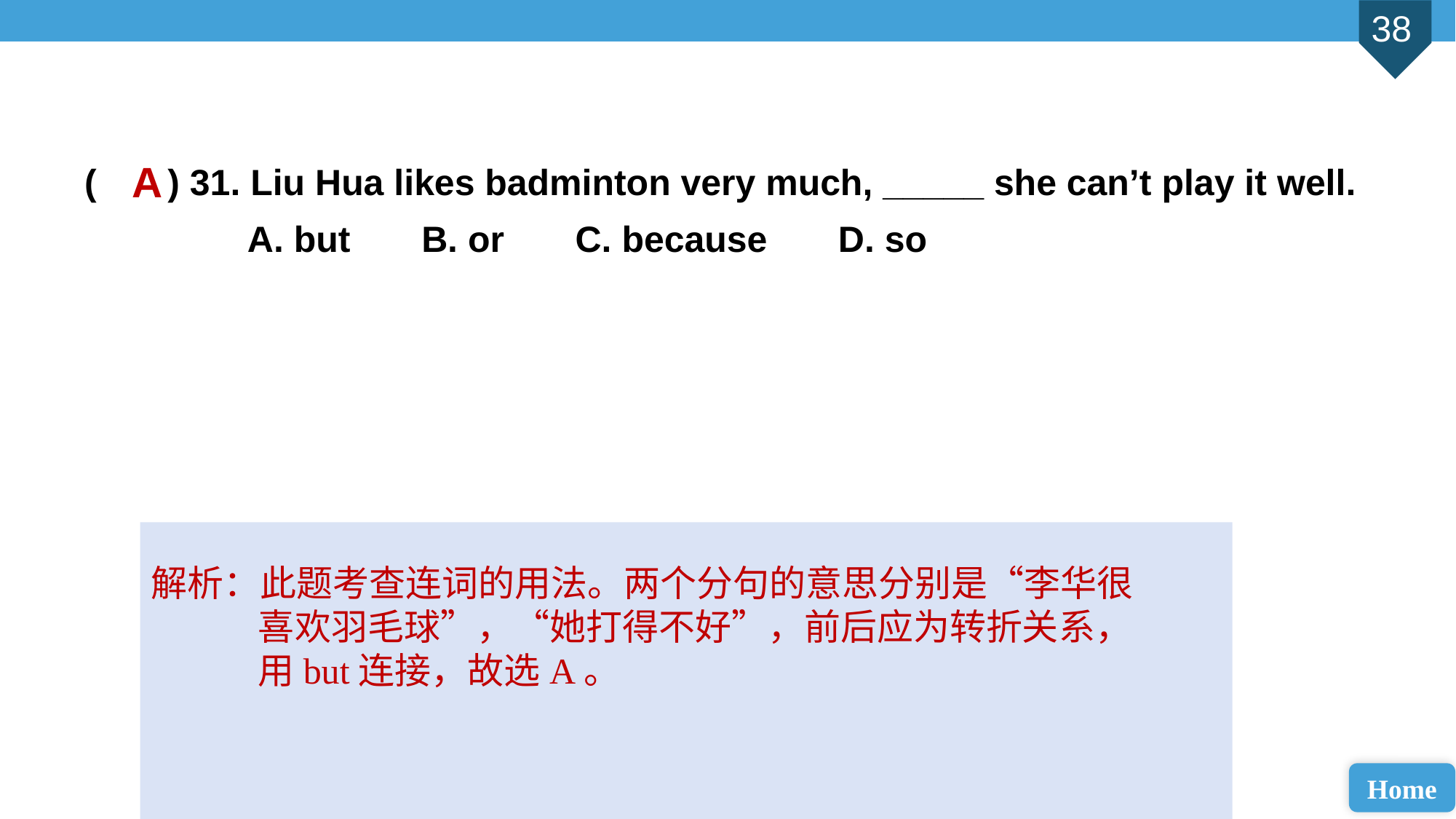

(       ) 31. Liu Hua likes badminton very much, _____ she can’t play it well.
                A. but       B. or       C. because       D. so
A

解析：此题考查连词的用法。两个分句的意思分别是“李华很喜欢羽毛球”，“她打得不好”，前后应为转折关系，用but连接，故选A。